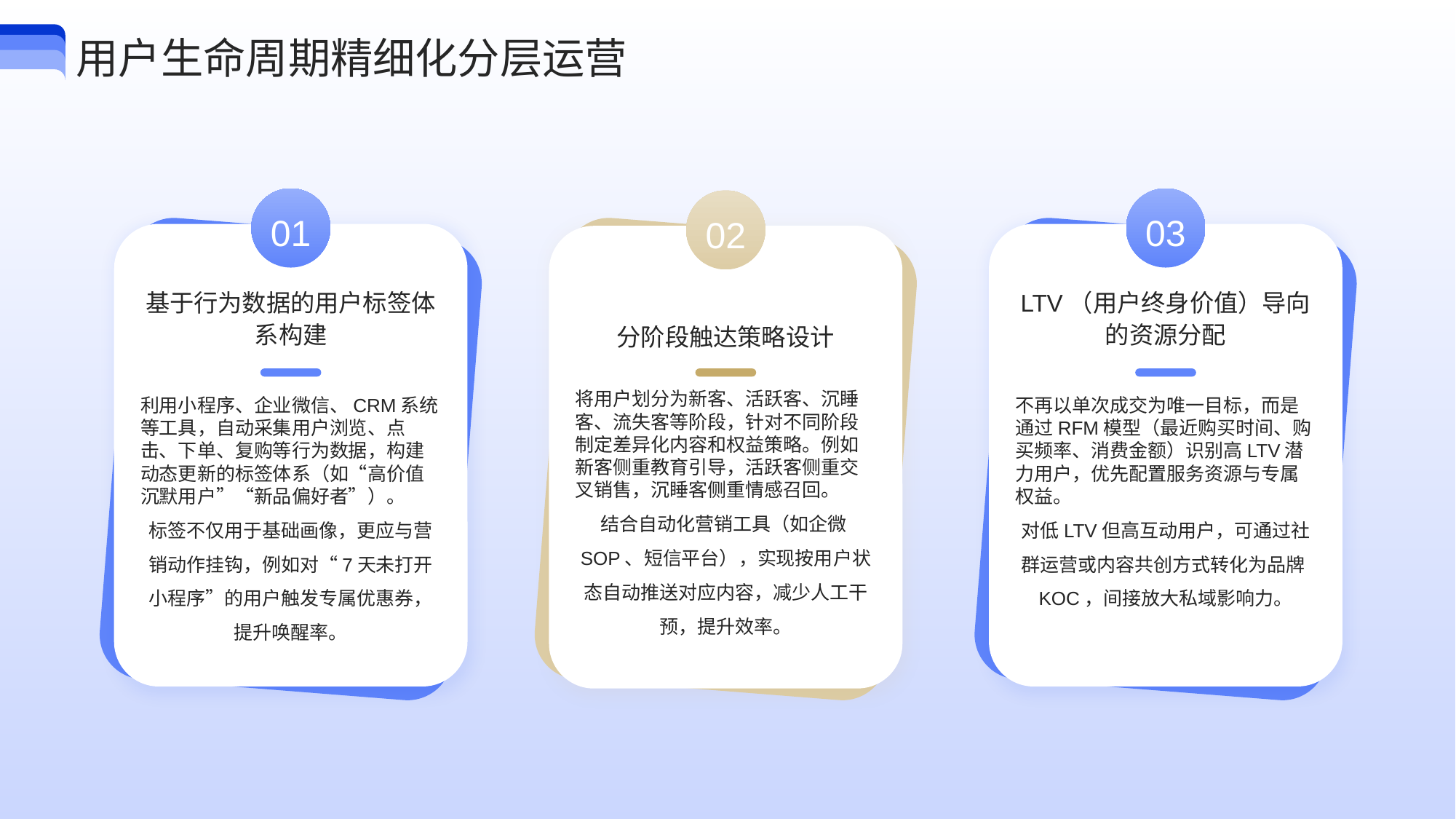

用户生命周期精细化分层运营

01
03
02

基于行为数据的用户标签体系构建
LTV（用户终身价值）导向的资源分配
分阶段触达策略设计

将用户划分为新客、活跃客、沉睡客、流失客等阶段，针对不同阶段制定差异化内容和权益策略。例如新客侧重教育引导，活跃客侧重交叉销售，沉睡客侧重情感召回。
结合自动化营销工具（如企微SOP、短信平台），实现按用户状态自动推送对应内容，减少人工干预，提升效率。
利用小程序、企业微信、CRM系统等工具，自动采集用户浏览、点击、下单、复购等行为数据，构建动态更新的标签体系（如“高价值沉默用户”“新品偏好者”）。
标签不仅用于基础画像，更应与营销动作挂钩，例如对“7天未打开小程序”的用户触发专属优惠券，提升唤醒率。
不再以单次成交为唯一目标，而是通过RFM模型（最近购买时间、购买频率、消费金额）识别高LTV潜力用户，优先配置服务资源与专属权益。
对低LTV但高互动用户，可通过社群运营或内容共创方式转化为品牌KOC，间接放大私域影响力。